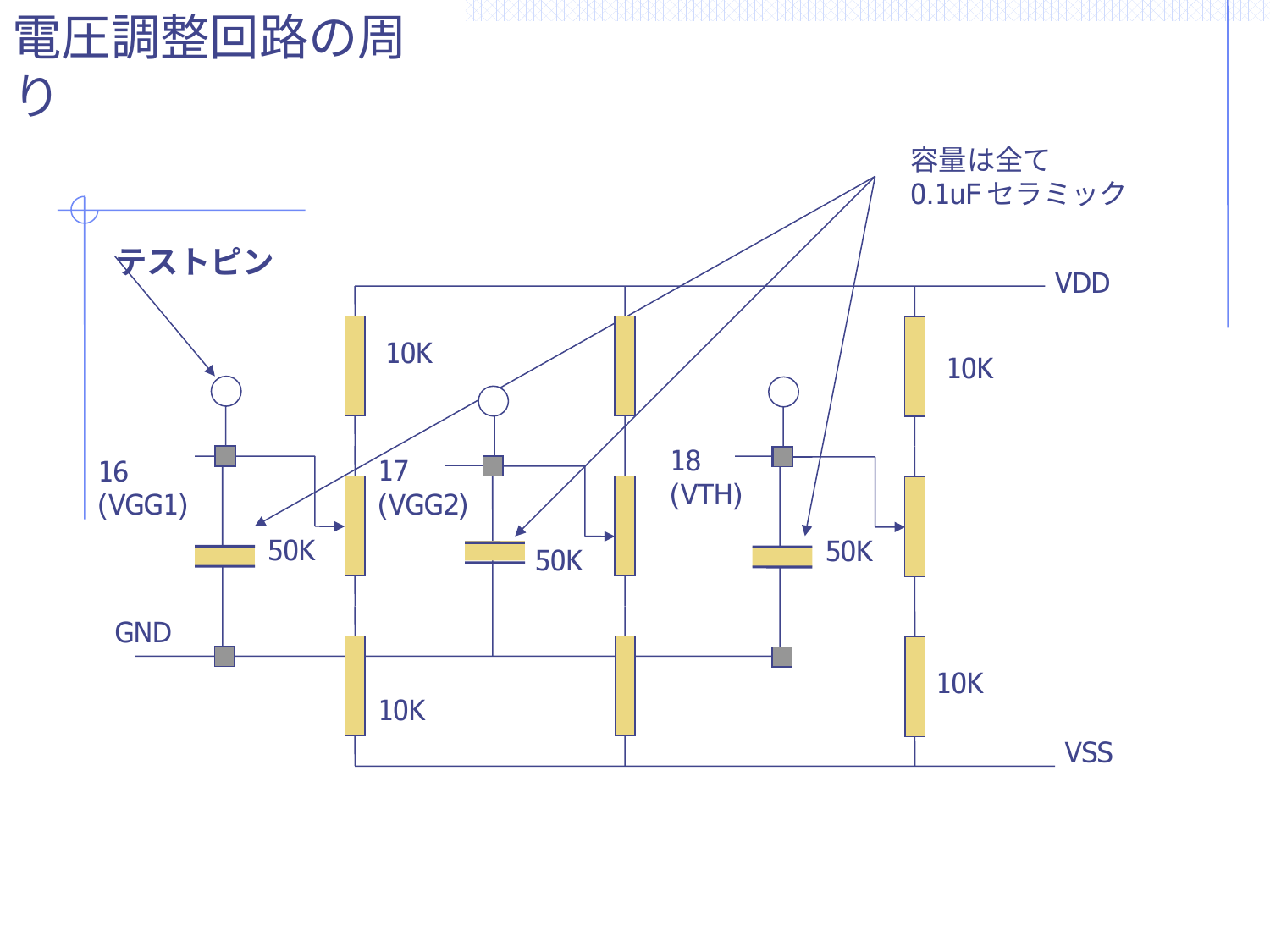

電圧調整回路の周り
容量は全て
0.1uFセラミック

テストピン

VDD

10K
10K

50K

50K

16
(VGG1)
18
(VTH)

17
(VGG2)

50K

GND

10K
10K
VSS